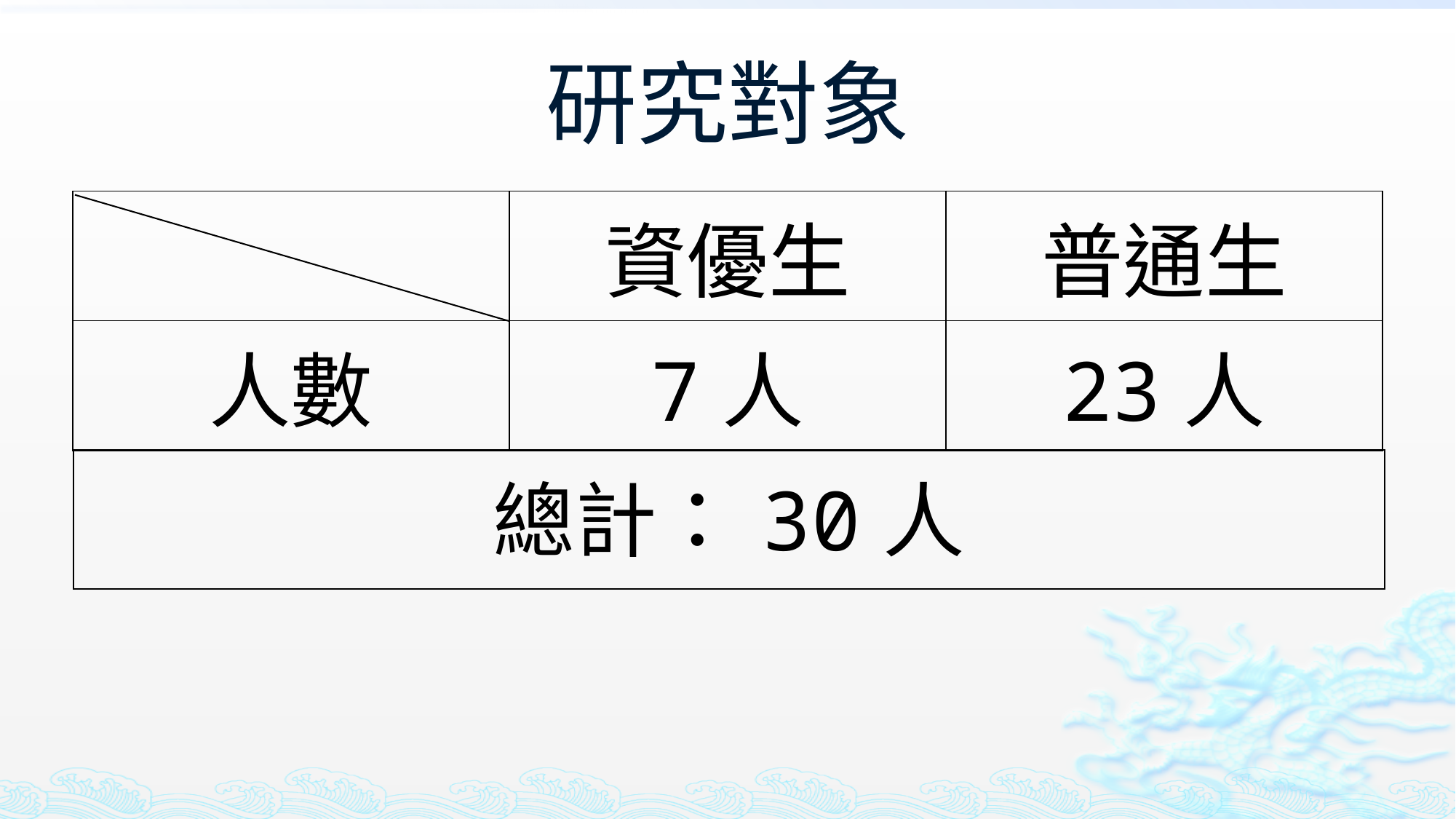

# 研究對象
|  | 資優生 | 普通生 |
| --- | --- | --- |
| 人數 | 7人 | 23人 |
| 總計：30人 |
| --- |